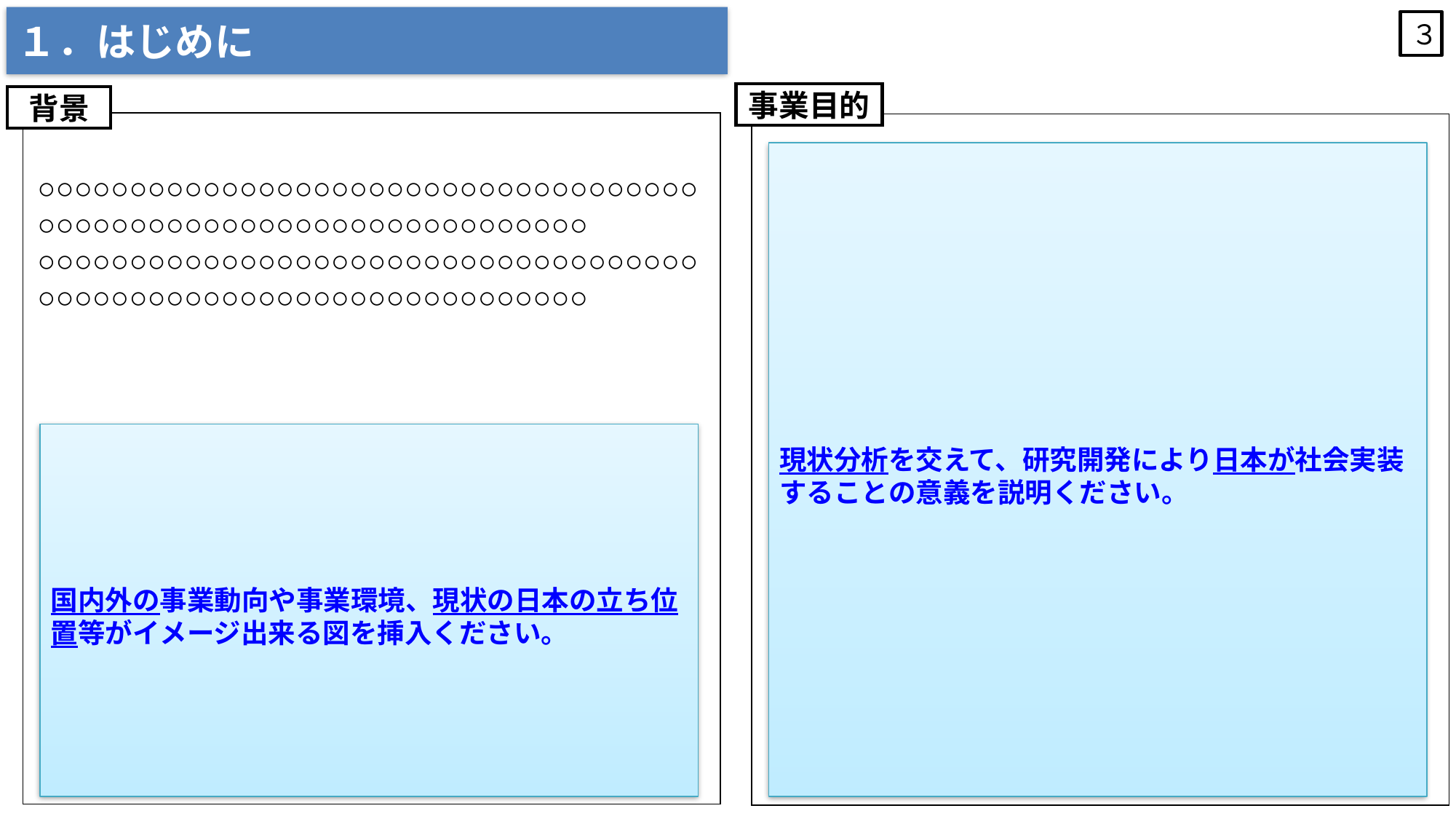

# １．はじめに
３
事業目的
背景

現状分析を交えて、研究開発により日本が社会実装することの意義を説明ください。
○○○○○○○○○○○○○○○○○○○○○○○○○○○○○○○○○○○○○○○○○○○○○○○○○○○○○○○○○○○○○○○○○○
○○○○○○○○○○○○○○○○○○○○○○○○○○○○○○○○○○○○○○○○○○○○○○○○○○○○○○○○○○○○○○○○○○

国内外の事業動向や事業環境、現状の日本の立ち位置等がイメージ出来る図を挿入ください。